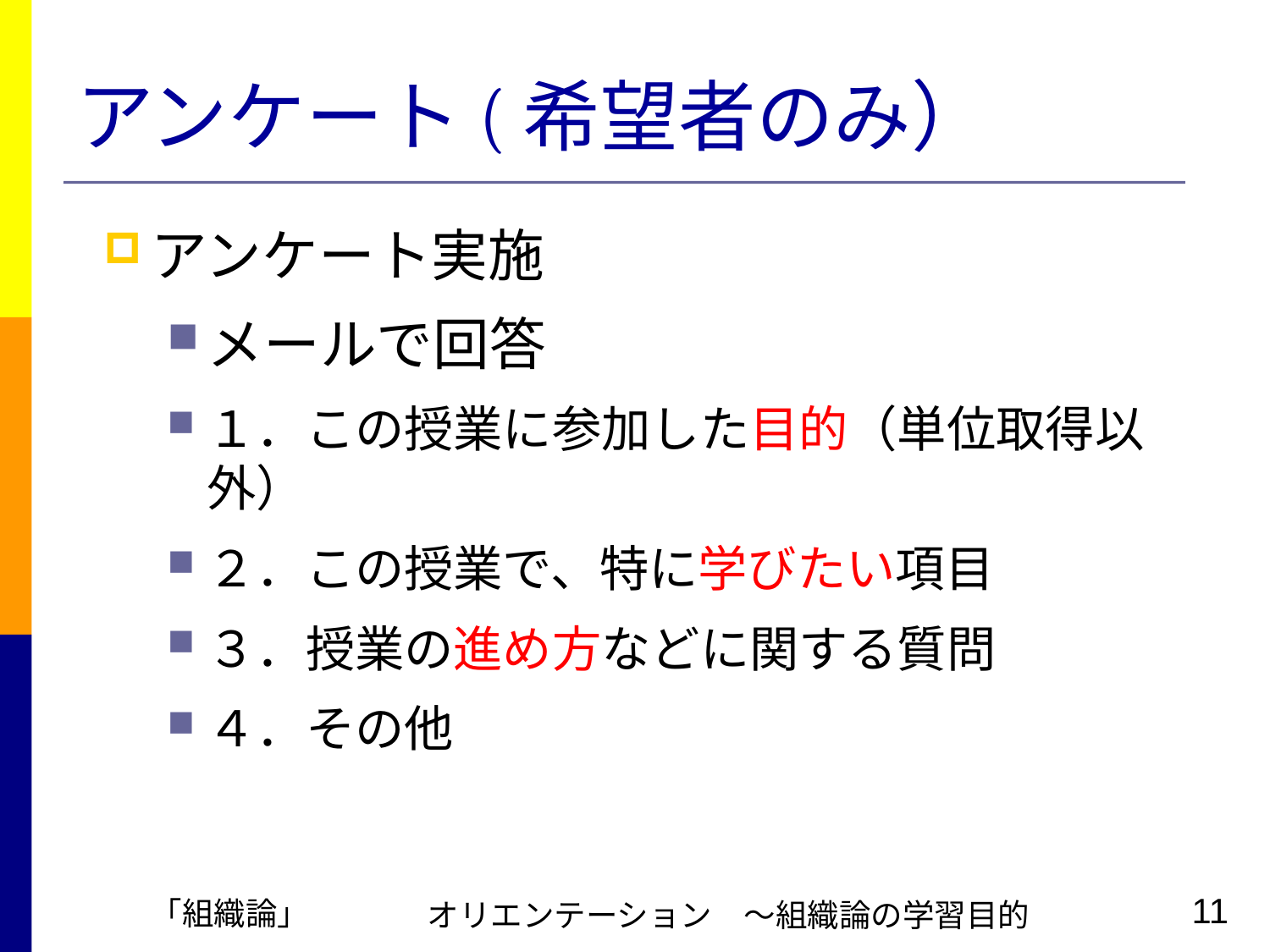

# アンケート(希望者のみ）
アンケート実施
メールで回答
１．この授業に参加した目的（単位取得以外）
２．この授業で、特に学びたい項目
３．授業の進め方などに関する質問
４．その他

「組織論」
オリエンテーション　～組織論の学習目的
11